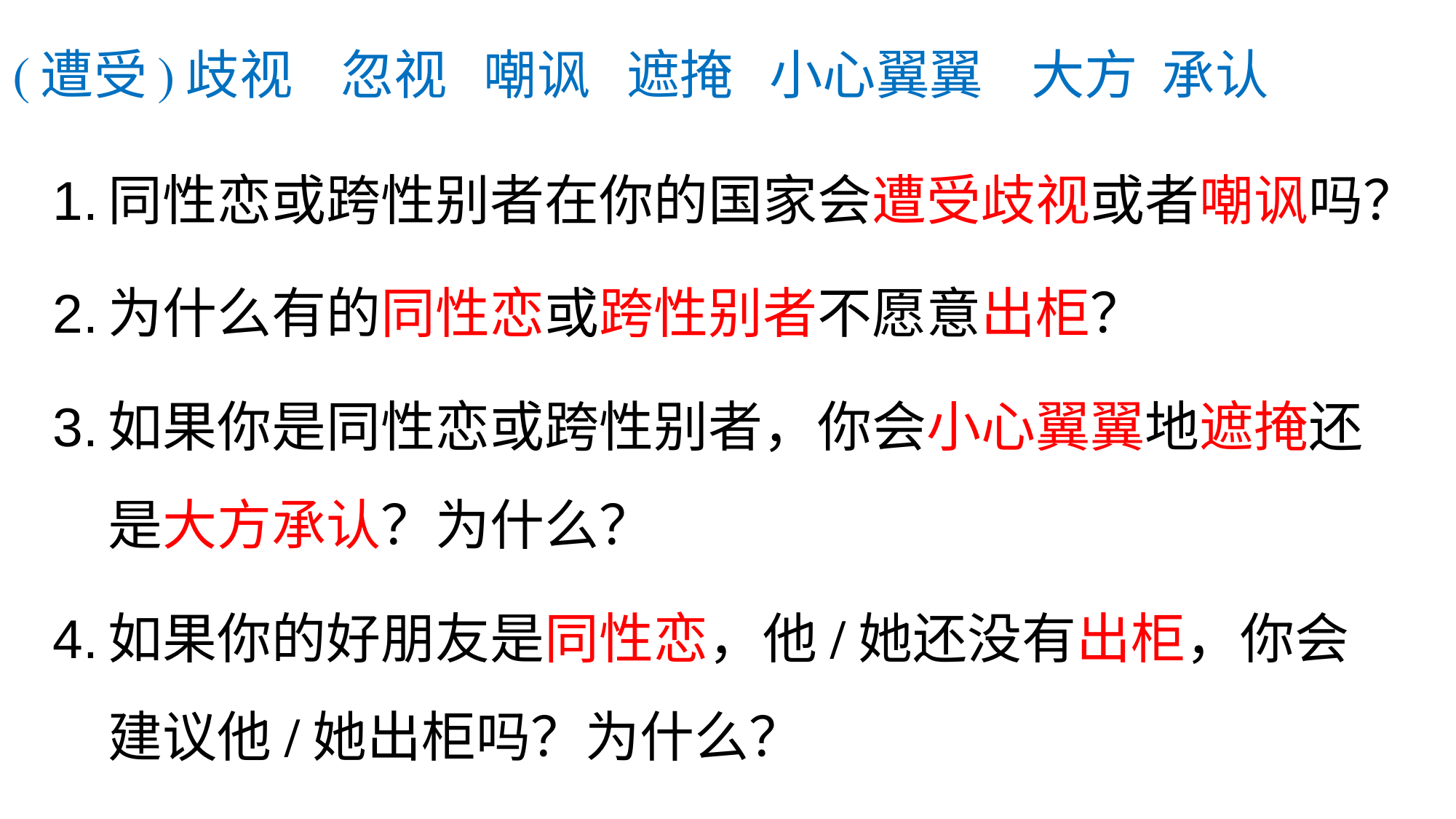

# (遭受)歧视    忽视   嘲讽   遮掩   小心翼翼    大方  承认
同性恋或跨性别者在你的国家会遭受歧视或者嘲讽吗？
为什么有的同性恋或跨性别者不愿意出柜？
如果你是同性恋或跨性别者，你会小心翼翼地遮掩还是大方承认？为什么？
如果你的好朋友是同性恋，他/她还没有出柜，你会建议他/她出柜吗？为什么？